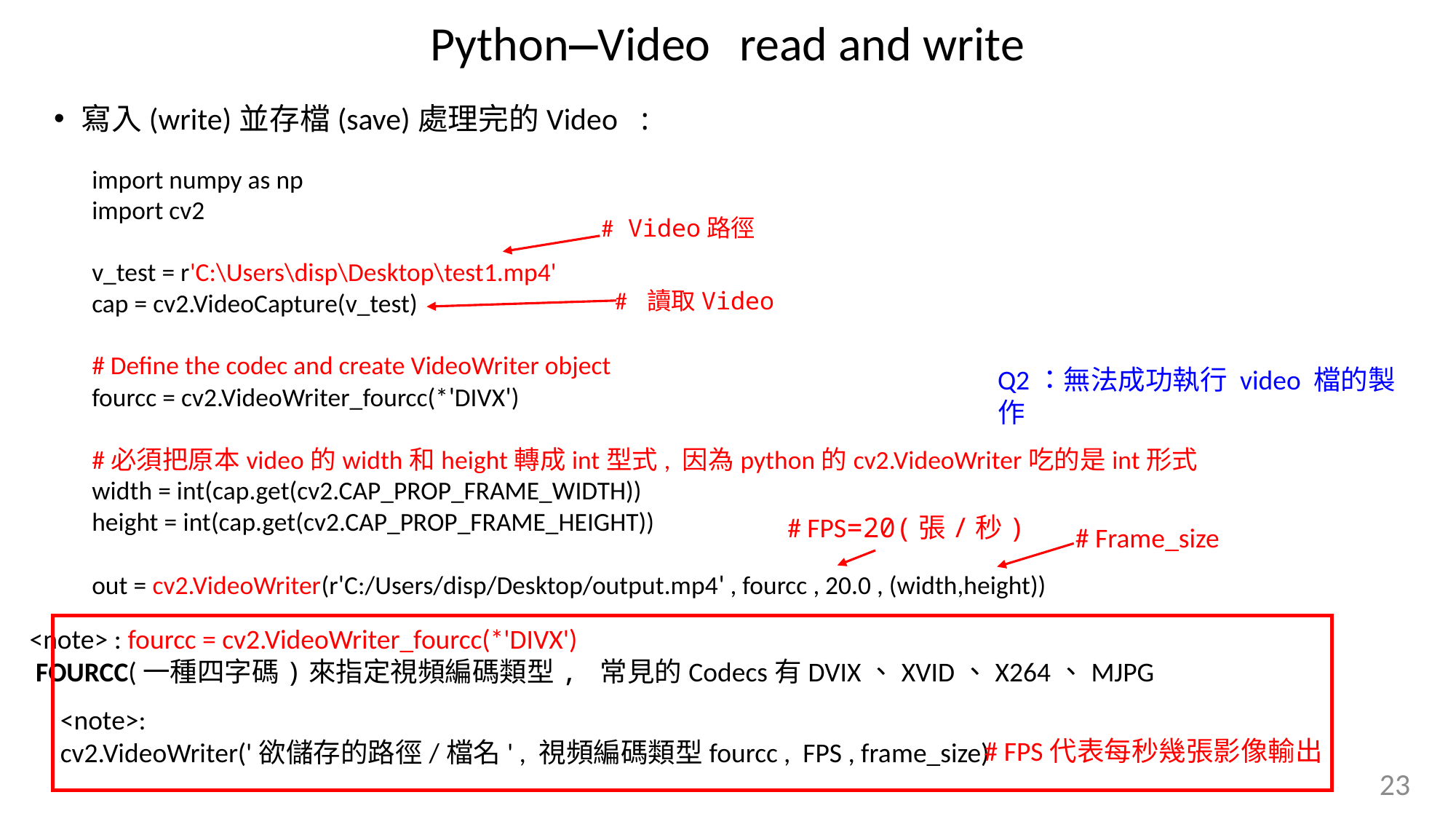

Python—Video read and write
寫入(write)並存檔(save)處理完的Video :

import numpy as np
import cv2

v_test = r'C:\Users\disp\Desktop\test1.mp4'
cap = cv2.VideoCapture(v_test)

# Define the codec and create VideoWriter object
fourcc = cv2.VideoWriter_fourcc(*'DIVX')

#必須把原本video的width和height轉成int型式, 因為python的cv2.VideoWriter吃的是int形式
width = int(cap.get(cv2.CAP_PROP_FRAME_WIDTH))
height = int(cap.get(cv2.CAP_PROP_FRAME_HEIGHT))

out = cv2.VideoWriter(r'C:/Users/disp/Desktop/output.mp4' , fourcc , 20.0 , (width,height))

# Video路徑
# 讀取Video
Q2：無法成功執行 video 檔的製作
# FPS=20(張/秒)
# Frame_size

<note> : fourcc = cv2.VideoWriter_fourcc(*'DIVX')
 FOURCC(一種四字碼)來指定視頻編碼類型, 常見的Codecs有DVIX、XVID、X264、MJPG
<note>:
cv2.VideoWriter('欲儲存的路徑/檔名' , 視頻編碼類型fourcc ,  FPS , frame_size)
# FPS代表每秒幾張影像輸出
23